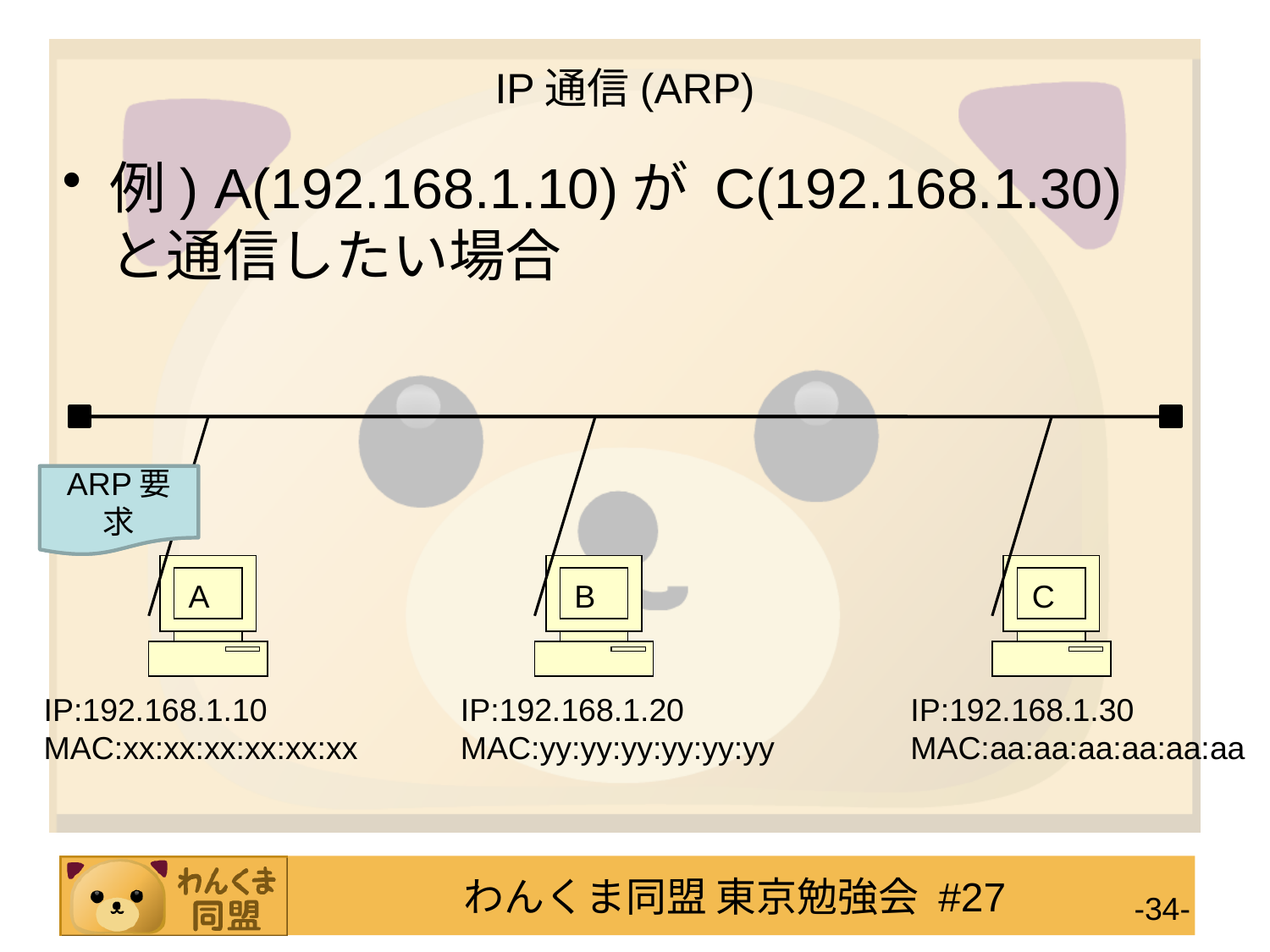

# IP通信(ARP)
例) A(192.168.1.10)が C(192.168.1.30)と通信したい場合

ARP要求
ARP要求
A
B
C
IP:192.168.1.10
MAC:xx:xx:xx:xx:xx:xx
IP:192.168.1.30
MAC:aa:aa:aa:aa:aa:aa
IP:192.168.1.20
MAC:yy:yy:yy:yy:yy:yy